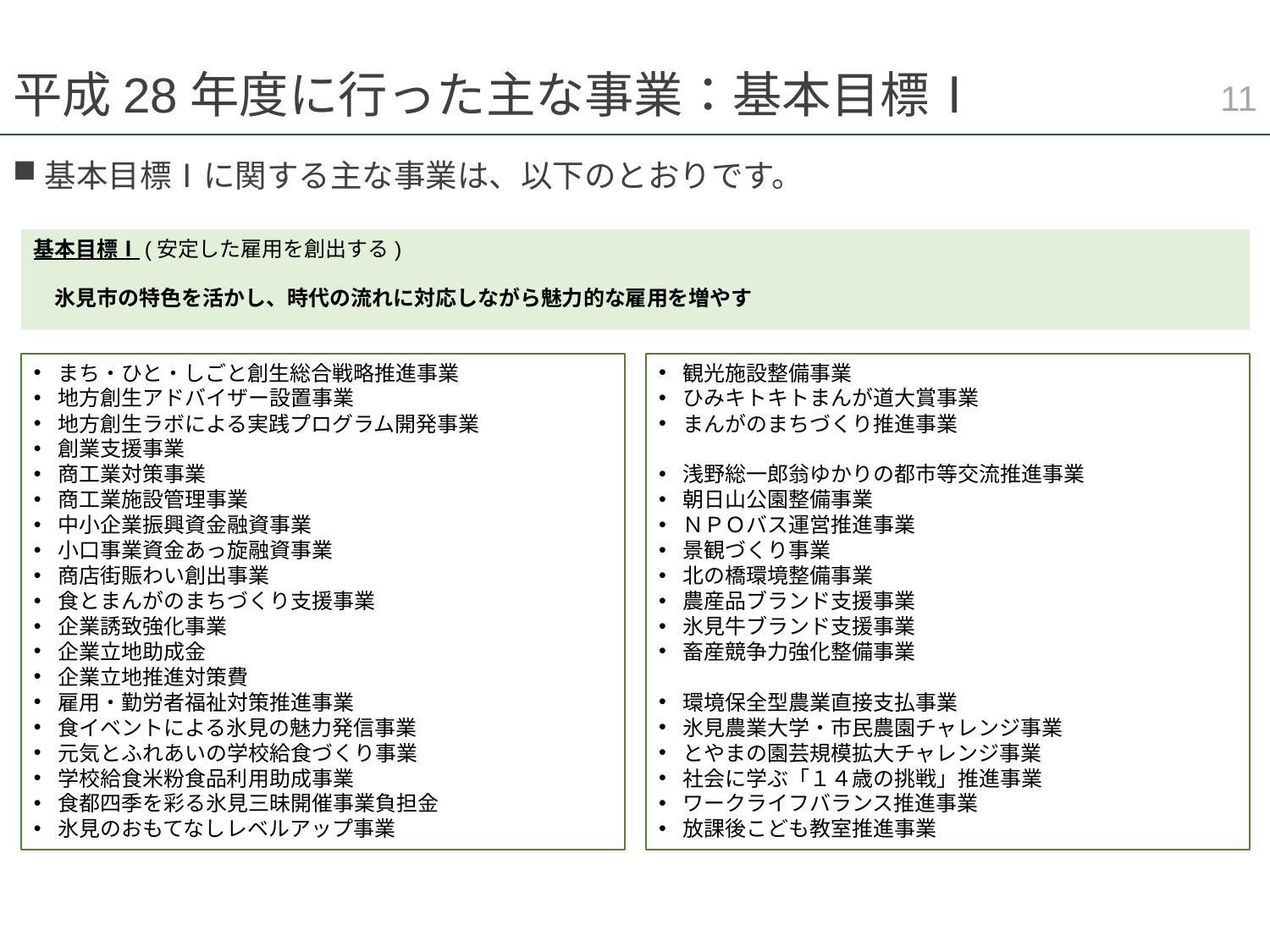

11
# 平成28年度に行った主な事業：基本目標Ⅰ
基本目標Ⅰに関する主な事業は、以下のとおりです。
基本目標Ⅰ(安定した雇用を創出する)

　氷見市の特色を活かし、時代の流れに対応しながら魅力的な雇用を増やす
まち・ひと・しごと創生総合戦略推進事業
地方創生アドバイザー設置事業
地方創生ラボによる実践プログラム開発事業
創業支援事業
商工業対策事業
商工業施設管理事業
中小企業振興資金融資事業
小口事業資金あっ旋融資事業
商店街賑わい創出事業
食とまんがのまちづくり支援事業
企業誘致強化事業
企業立地助成金
企業立地推進対策費
雇用・勤労者福祉対策推進事業
食イベントによる氷見の魅力発信事業
元気とふれあいの学校給食づくり事業
学校給食米粉食品利用助成事業
食都四季を彩る氷見三昧開催事業負担金
氷見のおもてなしレベルアップ事業
観光施設整備事業
ひみキトキトまんが道大賞事業
まんがのまちづくり推進事業
浅野総一郎翁ゆかりの都市等交流推進事業
朝日山公園整備事業
ＮＰＯバス運営推進事業
景観づくり事業
北の橋環境整備事業
農産品ブランド支援事業
氷見牛ブランド支援事業
畜産競争力強化整備事業
環境保全型農業直接支払事業
氷見農業大学・市民農園チャレンジ事業
とやまの園芸規模拡大チャレンジ事業
社会に学ぶ「１４歳の挑戦」推進事業
ワークライフバランス推進事業
放課後こども教室推進事業